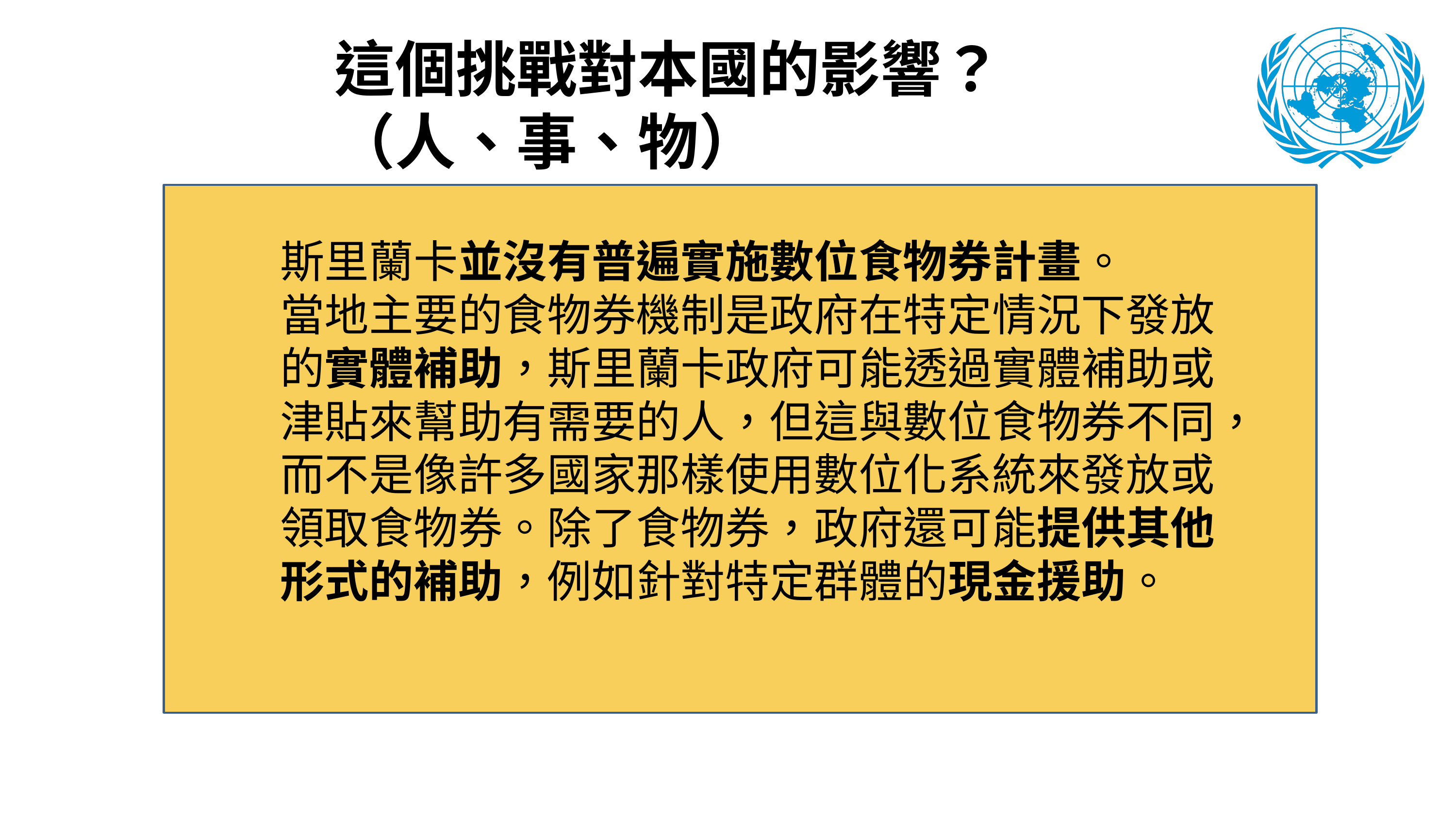

這個挑戰對本國的影響？
（人、事、物）

斯里蘭卡並沒有普遍實施數位食物券計畫。
當地主要的食物券機制是政府在特定情況下發放的實體補助，斯里蘭卡政府可能透過實體補助或津貼來幫助有需要的人，但這與數位食物券不同，而不是像許多國家那樣使用數位化系統來發放或領取食物券。除了食物券，政府還可能提供其他形式的補助，例如針對特定群體的現金援助。